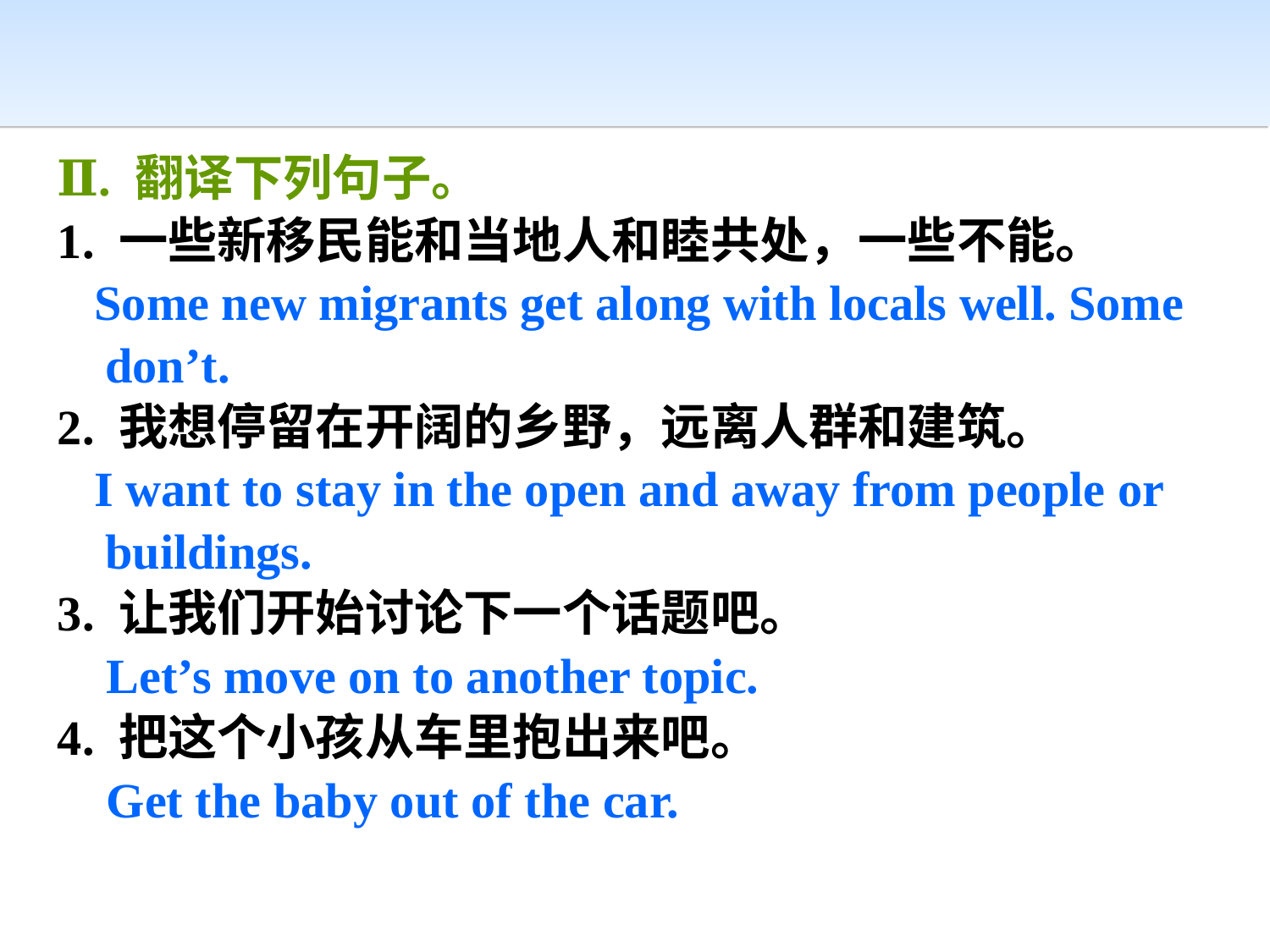

Ⅱ. 翻译下列句子。
1. 一些新移民能和当地人和睦共处，一些不能。
   Some new migrants get along with locals well. Some don’t.
2. 我想停留在开阔的乡野，远离人群和建筑。
   I want to stay in the open and away from people or buildings.
3. 让我们开始讨论下一个话题吧。
    Let’s move on to another topic.
4. 把这个小孩从车里抱出来吧。
    Get the baby out of the car.